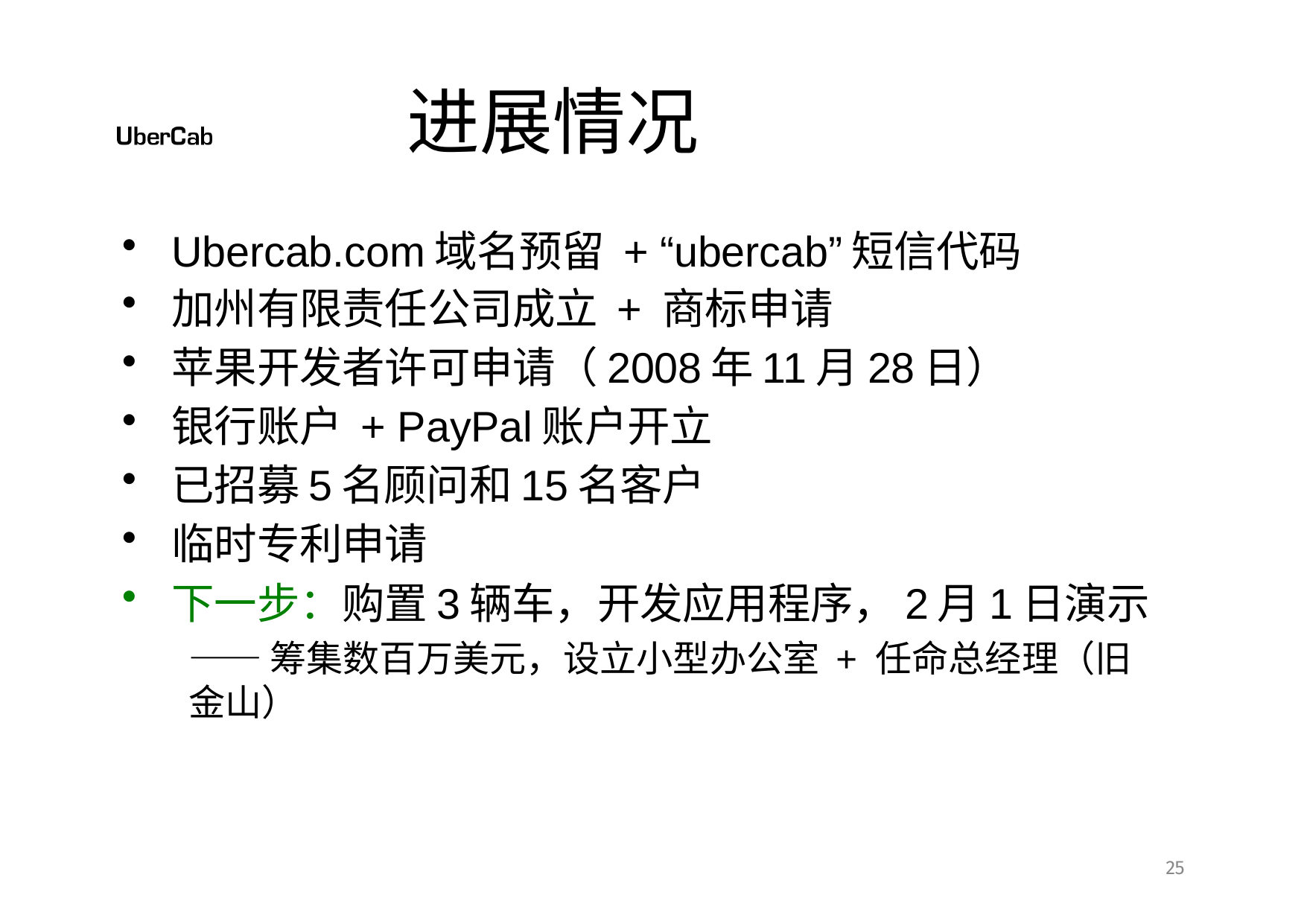

# 进展情况
Ubercab.com域名预留 + “ubercab”短信代码
加州有限责任公司成立 + 商标申请
苹果开发者许可申请（2008年11月28日）
银行账户 + PayPal账户开立
已招募5名顾问和15名客户
临时专利申请
下一步：购置3辆车，开发应用程序，2月1日演示
——筹集数百万美元，设立小型办公室 + 任命总经理（旧金山）
25